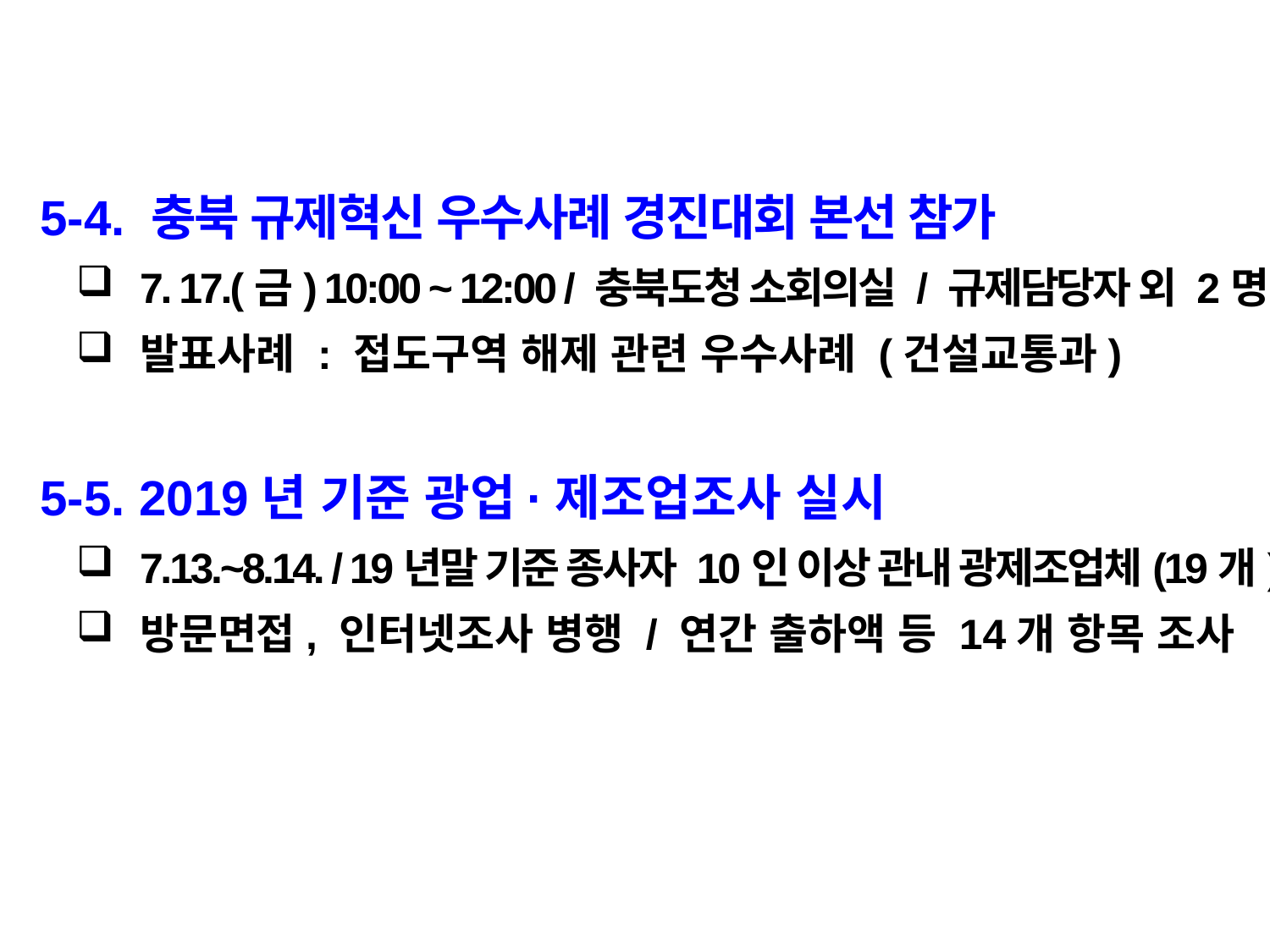

5-4. 충북 규제혁신 우수사례 경진대회 본선 참가
7. 17.(금) 10:00 ~ 12:00 / 충북도청 소회의실 / 규제담당자 외 2명
발표사례 : 접도구역 해제 관련 우수사례 (건설교통과)

  5-5. 2019년 기준 광업·제조업조사 실시
7.13.~8.14. / 19년말 기준 종사자 10인 이상 관내 광제조업체(19개)
방문면접, 인터넷조사 병행 / 연간 출하액 등 14개 항목 조사